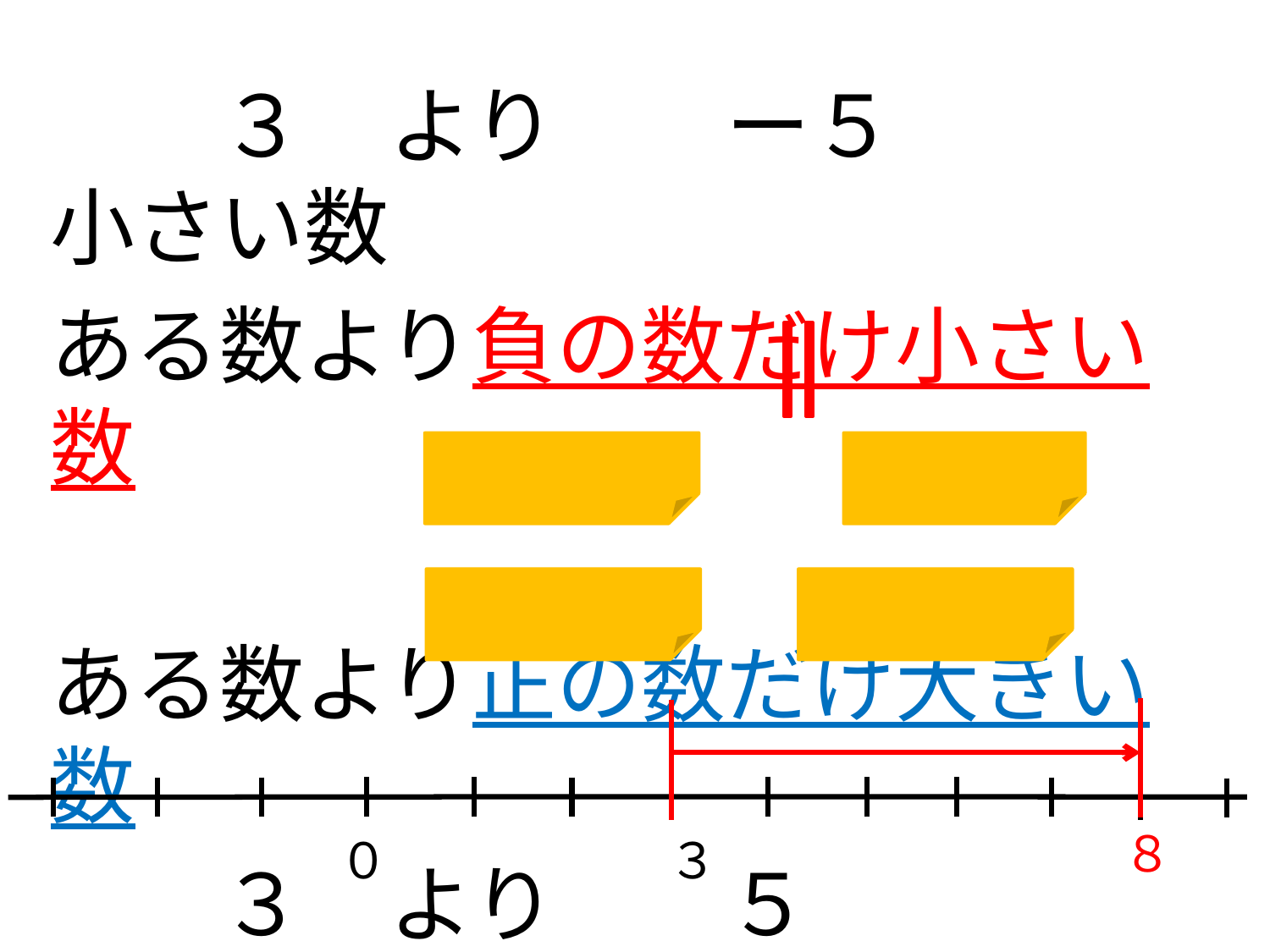

３　より　　ー５　　　小さい数
ある数より負の数だけ小さい数

ある数より正の数だけ大きい数
　　３　より　　５　　　　 大きい数

８
０　                     ３